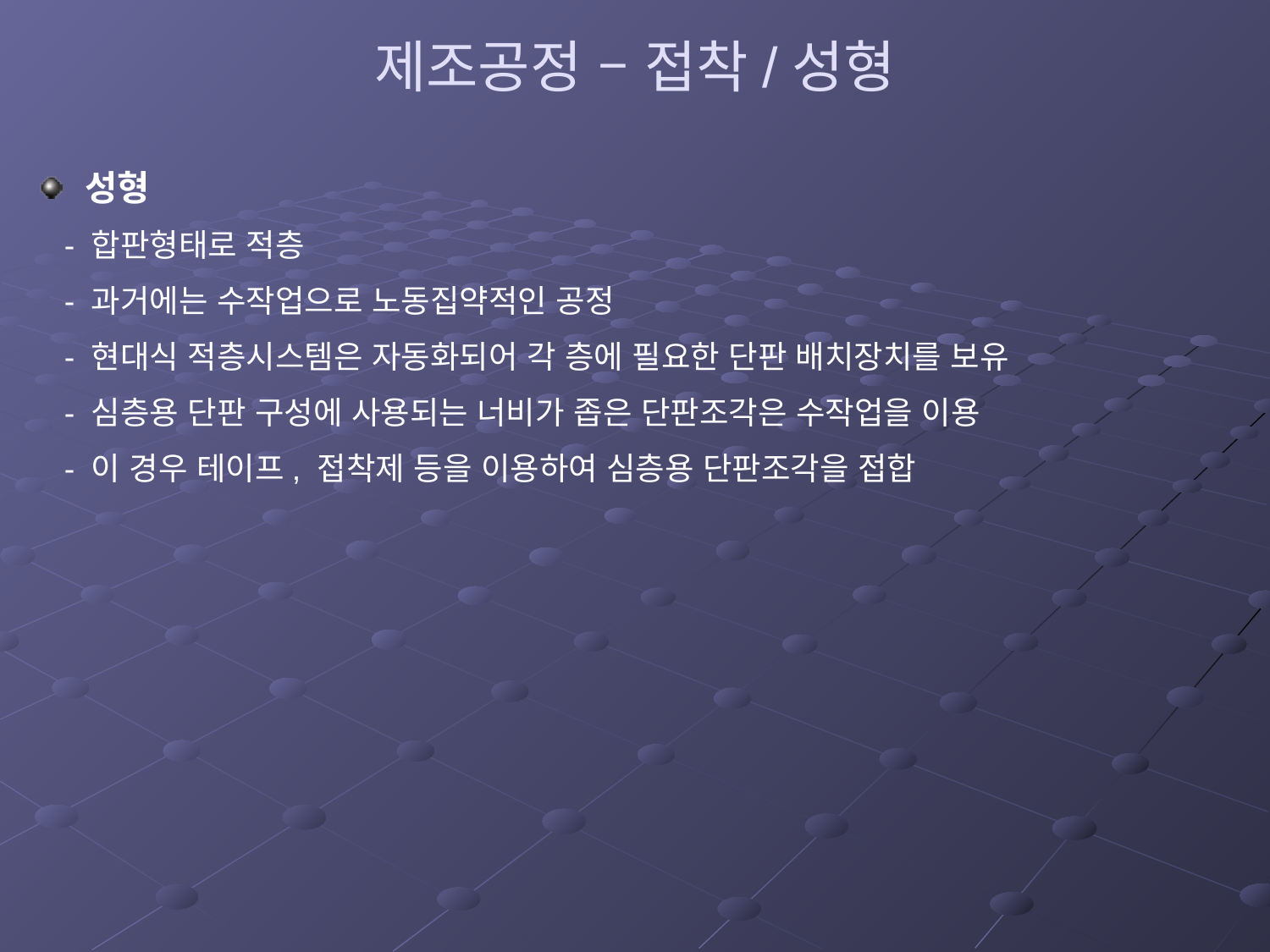

# 제조공정 – 접착/성형
성형
   - 합판형태로 적층
   - 과거에는 수작업으로 노동집약적인 공정
   - 현대식 적층시스템은 자동화되어 각 층에 필요한 단판 배치장치를 보유
   - 심층용 단판 구성에 사용되는 너비가 좁은 단판조각은 수작업을 이용
   - 이 경우 테이프, 접착제 등을 이용하여 심층용 단판조각을 접합